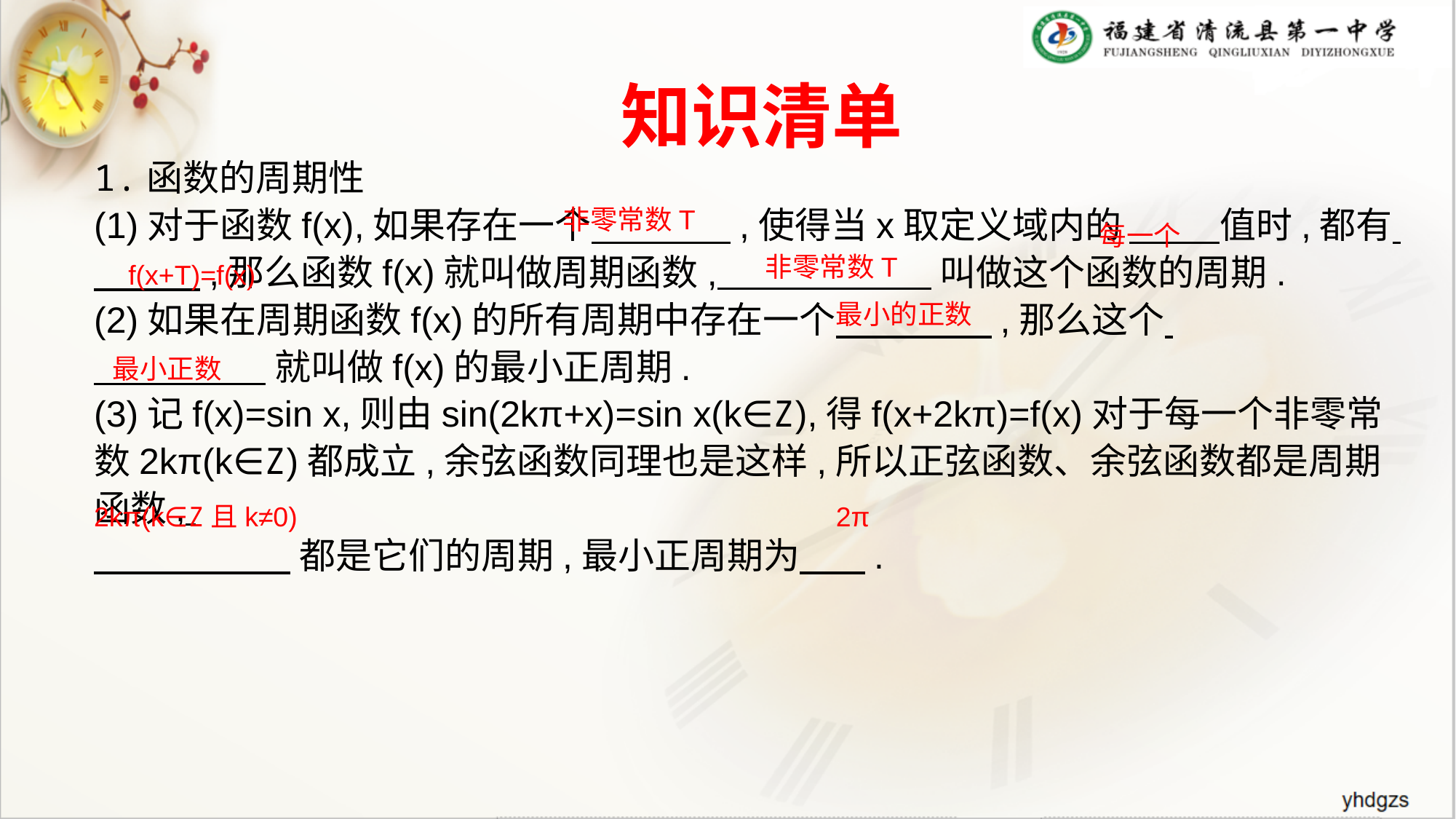

知识清单
1.函数的周期性
(1)对于函数f(x),如果存在一个                 ,使得当x取定义域内的            值时,都有               ,那么函数f(x)就叫做周期函数,                     叫做这个函数的周期.
(2)如果在周期函数f(x)的所有周期中存在一个                   ,那么这个
                     就叫做f(x)的最小正周期.
(3)记f(x)=sin x,则由sin(2kπ+x)=sin x(k∈Z),得f(x+2kπ)=f(x)对于每一个非零常数2kπ(k∈Z)都成立,余弦函数同理也是这样,所以正弦函数、余弦函数都是周期函数,
                        都是它们的周期,最小正周期为        .
非零常数T
每一个
非零常数T
f(x+T)=f(x)
最小的正数
最小正数
2π
2kπ(k∈Z且k≠0)